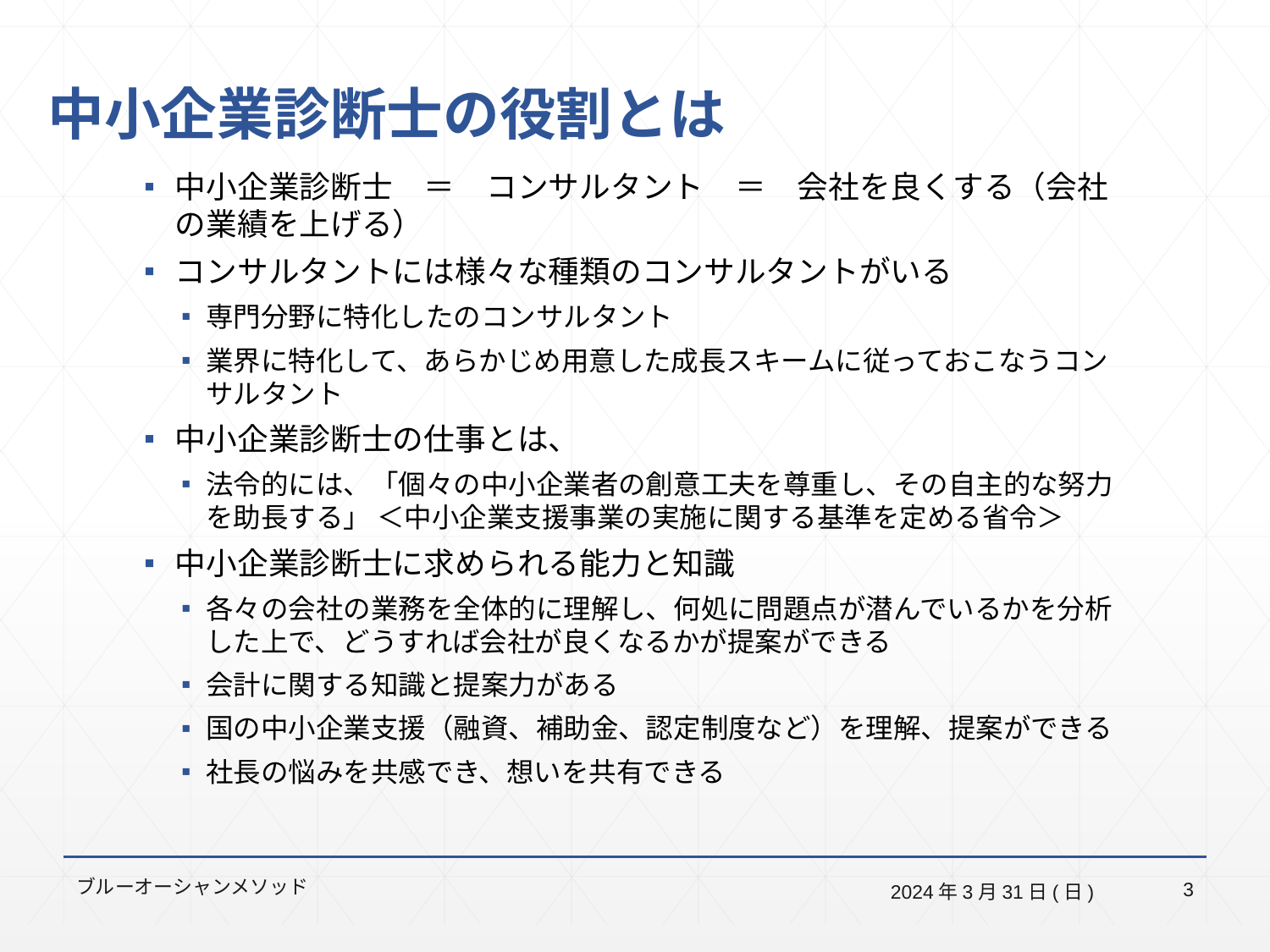

# 中小企業診断士の役割とは
中小企業診断士　＝　コンサルタント　＝　会社を良くする（会社の業績を上げる）
コンサルタントには様々な種類のコンサルタントがいる
専門分野に特化したのコンサルタント
業界に特化して、あらかじめ用意した成長スキームに従っておこなうコンサルタント
中小企業診断士の仕事とは、
法令的には、「個々の中小企業者の創意工夫を尊重し、その自主的な努力を助長する」 ＜中小企業支援事業の実施に関する基準を定める省令＞
中小企業診断士に求められる能力と知識
各々の会社の業務を全体的に理解し、何処に問題点が潜んでいるかを分析した上で、どうすれば会社が良くなるかが提案ができる
会計に関する知識と提案力がある
国の中小企業支援（融資、補助金、認定制度など）を理解、提案ができる
社長の悩みを共感でき、想いを共有できる

2024年3月31日(日)
ブルーオーシャンメソッド
3